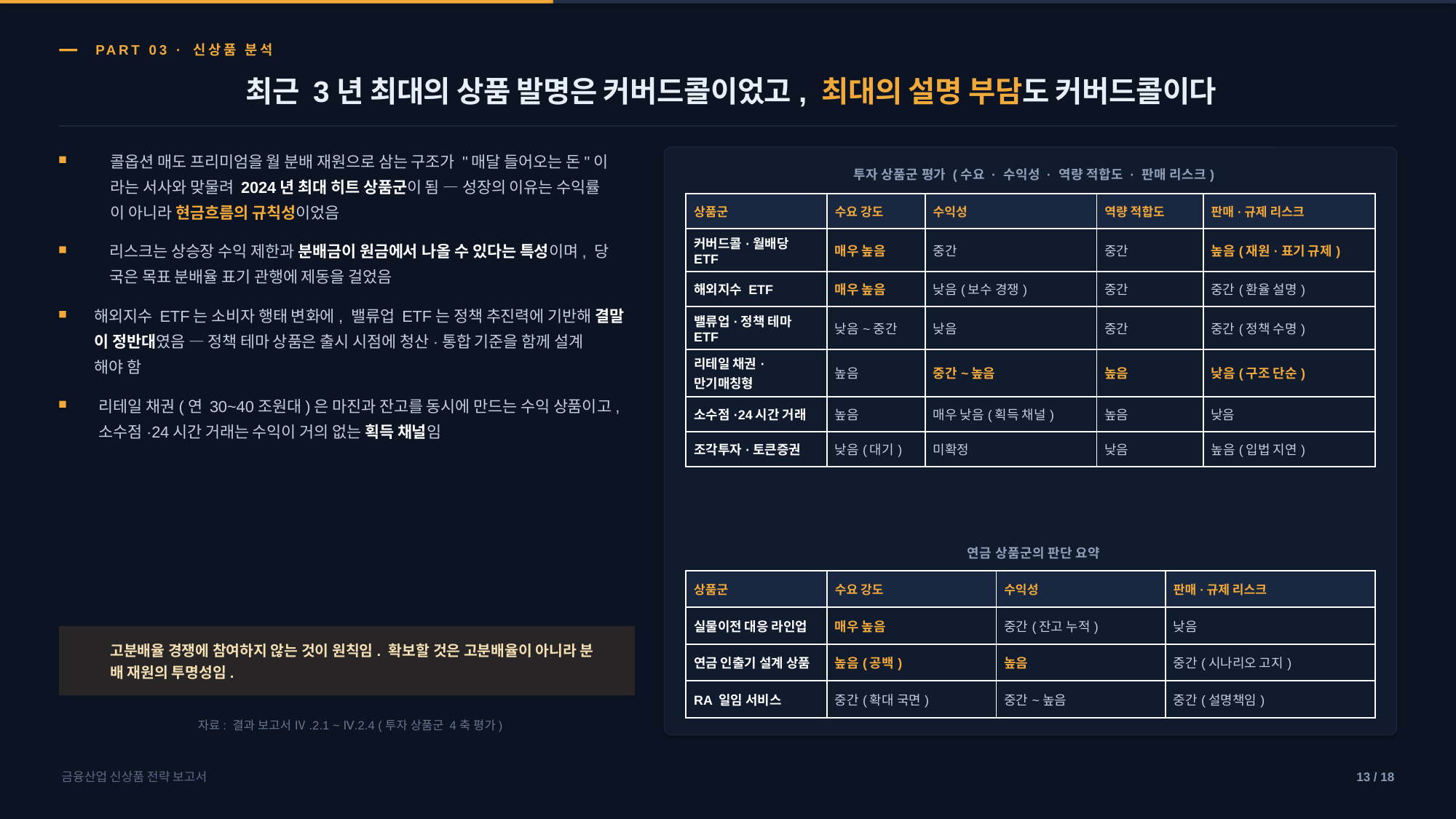

PART 03 · 신상품 분석

최근 3년 최대의 상품 발명은 커버드콜이었고, 최대의 설명 부담도 커버드콜이다

콜옵션 매도 프리미엄을 월 분배 재원으로 삼는 구조가 "매달 들어오는 돈"이
라는 서사와 맞물려 2024년 최대 히트 상품군이 됨 — 성장의 이유는 수익률
이 아니라 현금흐름의 규칙성이었음

투자 상품군 평가 (수요 · 수익성 · 역량 적합도 · 판매 리스크)
| 상품군 | 수요 강도 | 수익성 | 역량 적합도 | 판매·규제 리스크 |
| --- | --- | --- | --- | --- |
| 커버드콜·월배당 ETF | 매우 높음 | 중간 | 중간 | 높음(재원·표기 규제) |
| 해외지수 ETF | 매우 높음 | 낮음(보수 경쟁) | 중간 | 중간(환율 설명) |
| 밸류업·정책 테마 ETF | 낮음~중간 | 낮음 | 중간 | 중간(정책 수명) |
| 리테일 채권·만기매칭형 | 높음 | 중간~높음 | 높음 | 낮음(구조 단순) |
| 소수점·24시간 거래 | 높음 | 매우 낮음(획득 채널) | 높음 | 낮음 |
| 조각투자·토큰증권 | 낮음(대기) | 미확정 | 낮음 | 높음(입법 지연) |
리스크는 상승장 수익 제한과 분배금이 원금에서 나올 수 있다는 특성이며, 당
국은 목표 분배율 표기 관행에 제동을 걸었음

해외지수 ETF는 소비자 행태 변화에, 밸류업 ETF는 정책 추진력에 기반해 결말
이 정반대였음 — 정책 테마 상품은 출시 시점에 청산·통합 기준을 함께 설계
해야 함

리테일 채권(연 30~40조원대)은 마진과 잔고를 동시에 만드는 수익 상품이고,
소수점·24시간 거래는 수익이 거의 없는 획득 채널임

연금 상품군의 판단 요약
| 상품군 | 수요 강도 | 수익성 | 판매·규제 리스크 |
| --- | --- | --- | --- |
| 실물이전 대응 라인업 | 매우 높음 | 중간(잔고 누적) | 낮음 |
| 연금 인출기 설계 상품 | 높음(공백) | 높음 | 중간(시나리오 고지) |
| RA 일임 서비스 | 중간(확대 국면) | 중간~높음 | 중간(설명책임) |

고분배율 경쟁에 참여하지 않는 것이 원칙임. 확보할 것은 고분배율이 아니라 분
배 재원의 투명성임.
자료: 결과 보고서 Ⅳ.2.1 ~ Ⅳ.2.4 (투자 상품군 4축 평가)
금융산업 신상품 전략 보고서
13 / 18